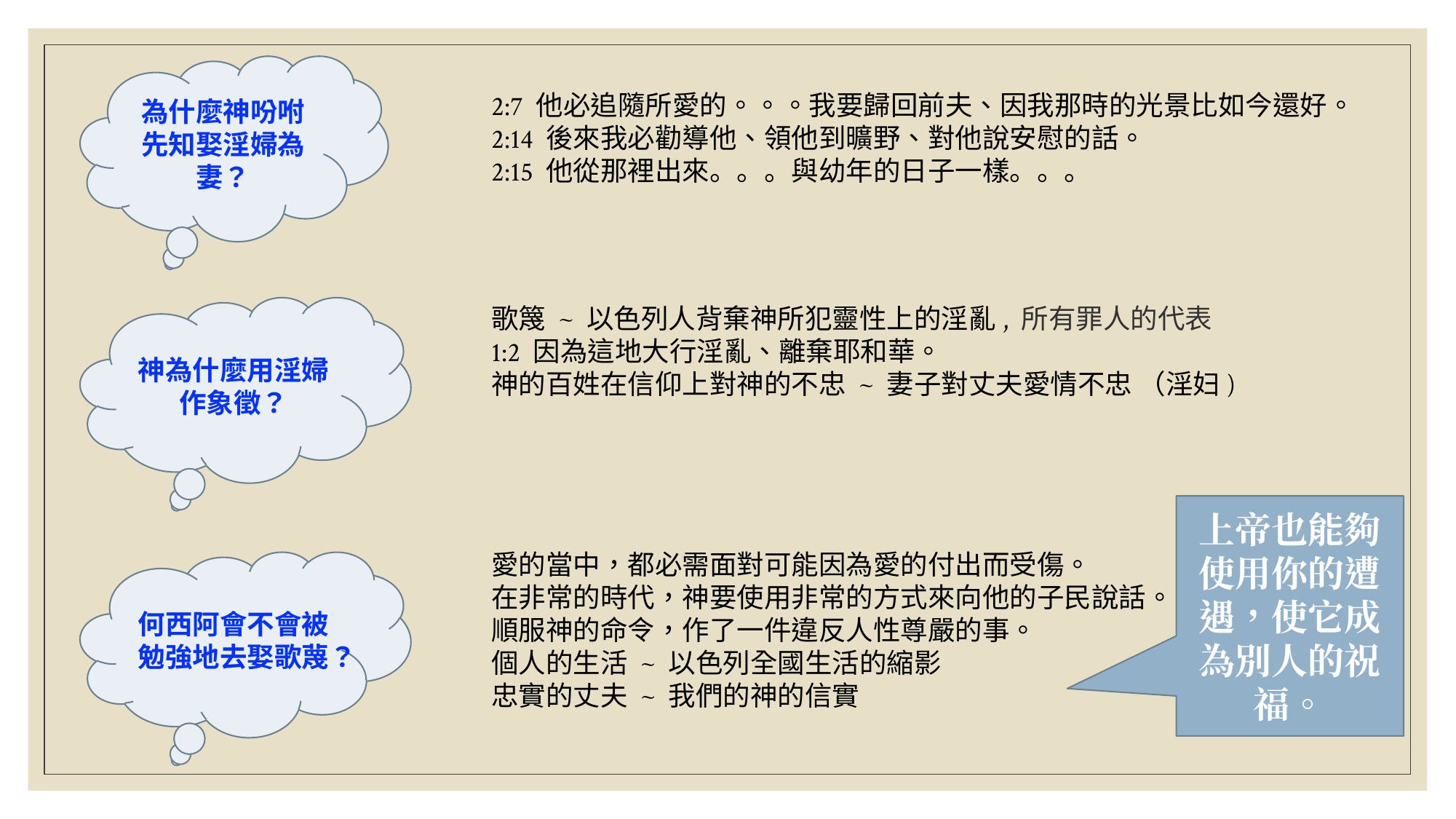

為什麼神吩咐先知娶淫婦為妻？
2:7 他必追隨所愛的。。。我要歸回前夫、因我那時的光景比如今還好。
2:14 後來我必勸導他、領他到曠野、對他說安慰的話。
2:15 他從那裡出來。。。與幼年的日子一樣。。。
歌篾 ~ 以色列人背棄神所犯靈性上的淫亂, 所有罪人的代表
1:2 因為這地大行淫亂、離棄耶和華。
神的百姓在信仰上對神的不忠 ~ 妻子對丈夫愛情不忠 （淫妇)
神為什麼用淫婦作象徵？
上帝也能夠使用你的遭遇，使它成為別人的祝福。
愛的當中，都必需面對可能因為愛的付出而受傷。
在非常的時代，神要使用非常的方式來向他的子民說話。
順服神的命令，作了一件違反人性尊嚴的事。
個人的生活 ~ 以色列全國生活的縮影
忠實的丈夫 ~ 我們的神的信實
何西阿會不會被勉強地去娶歌蔑？